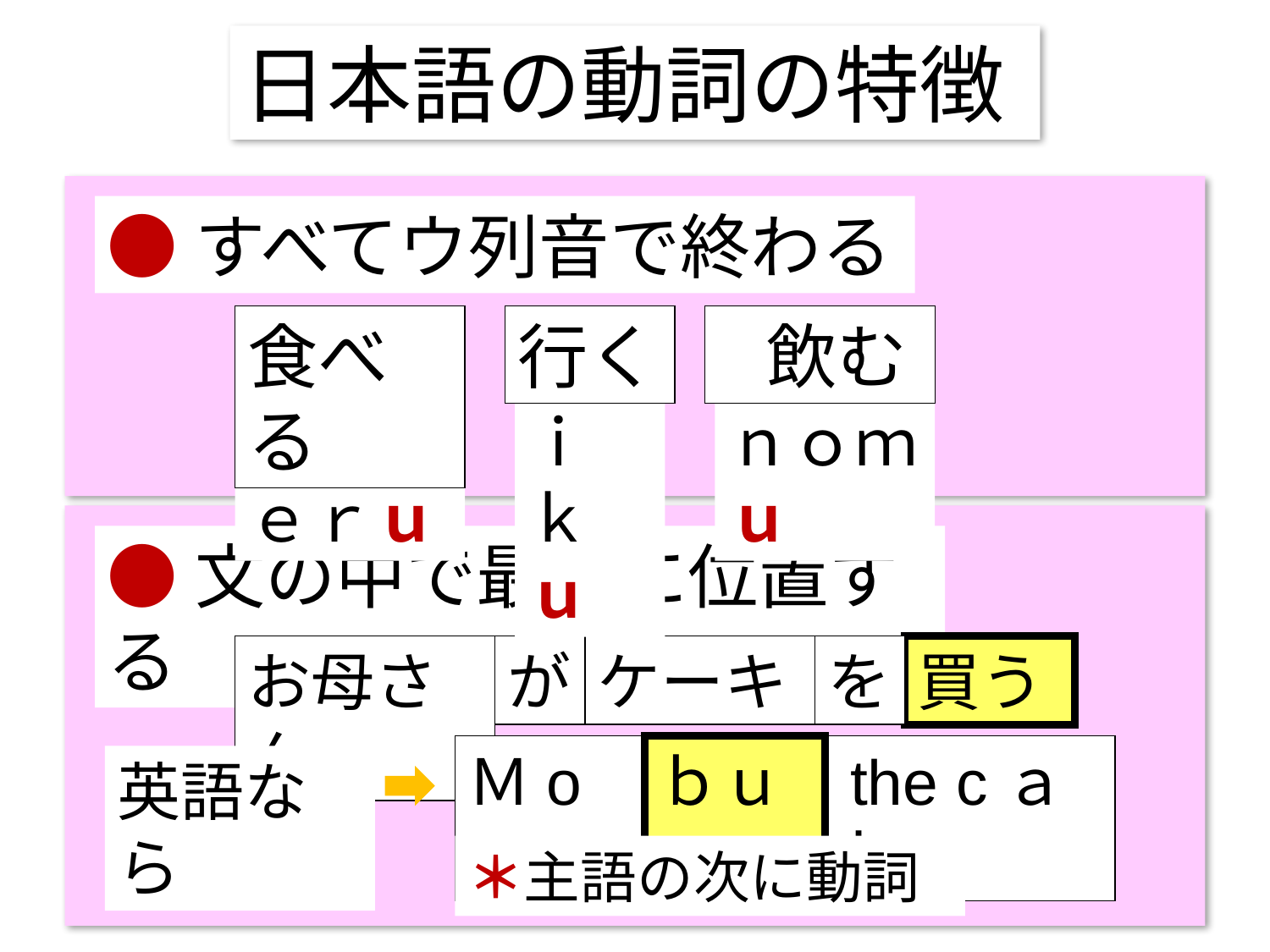

日本語の動詞の特徴

●すべてウ列音で終わる
食べる
行く
　飲む
ｔａｂｅｒｕ
ｉｋｕ
ｎｏｍｕ

●文の中で最後に位置する
が
ケーキ
を
買う
お母さん
Ｍoｍ
ｂｕｙｓ
the cａｋｅ
英語なら

＊主語の次に動詞
鈴木さん